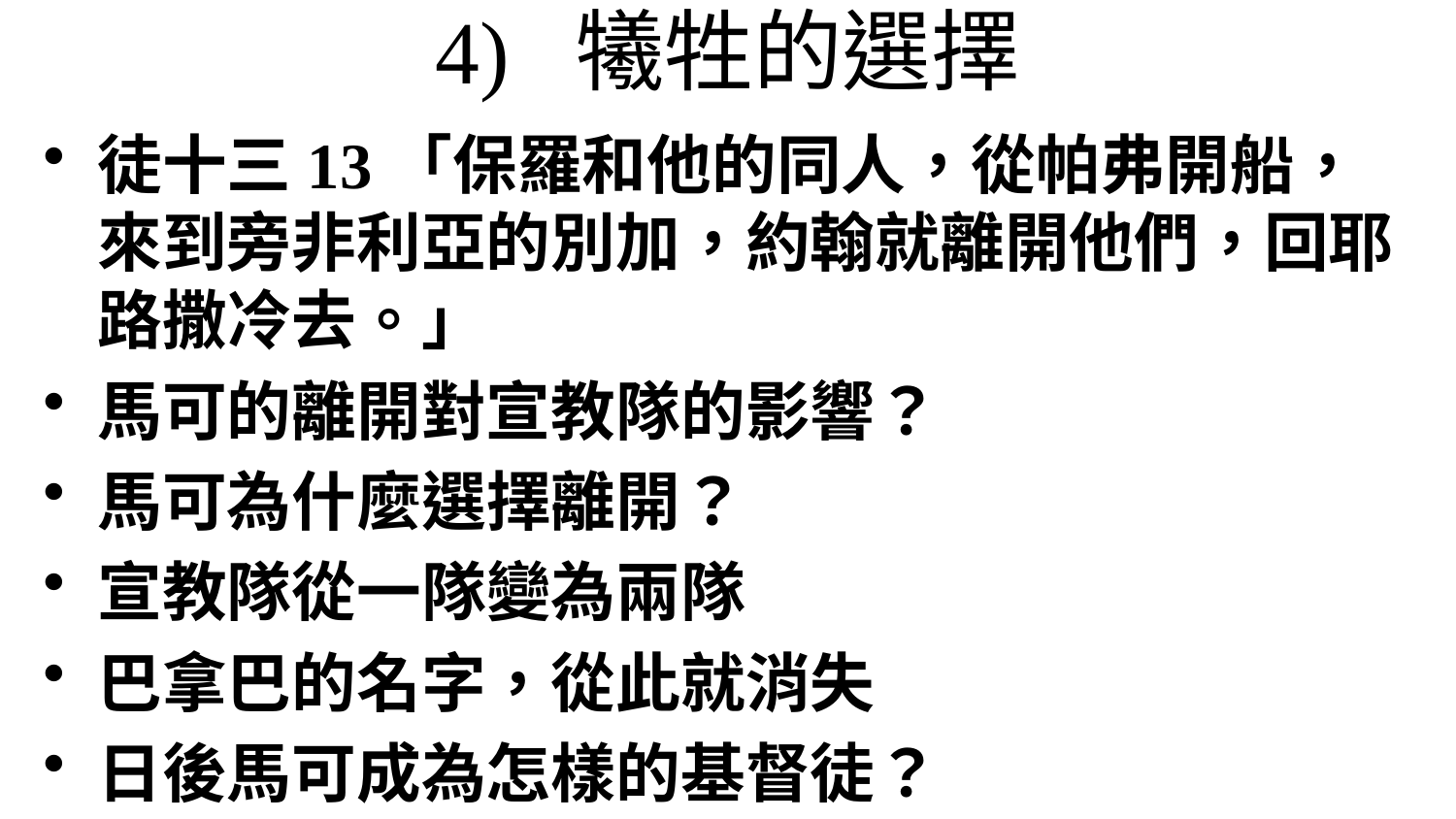

# 4)  犧牲的選擇
徒十三13「保羅和他的同人，從帕弗開船，來到旁非利亞的別加，約翰就離開他們，回耶路撒冷去。」
馬可的離開對宣教隊的影響？
馬可為什麼選擇離開？
宣教隊從一隊變為兩隊
巴拿巴的名字，從此就消失
日後馬可成為怎樣的基督徒？